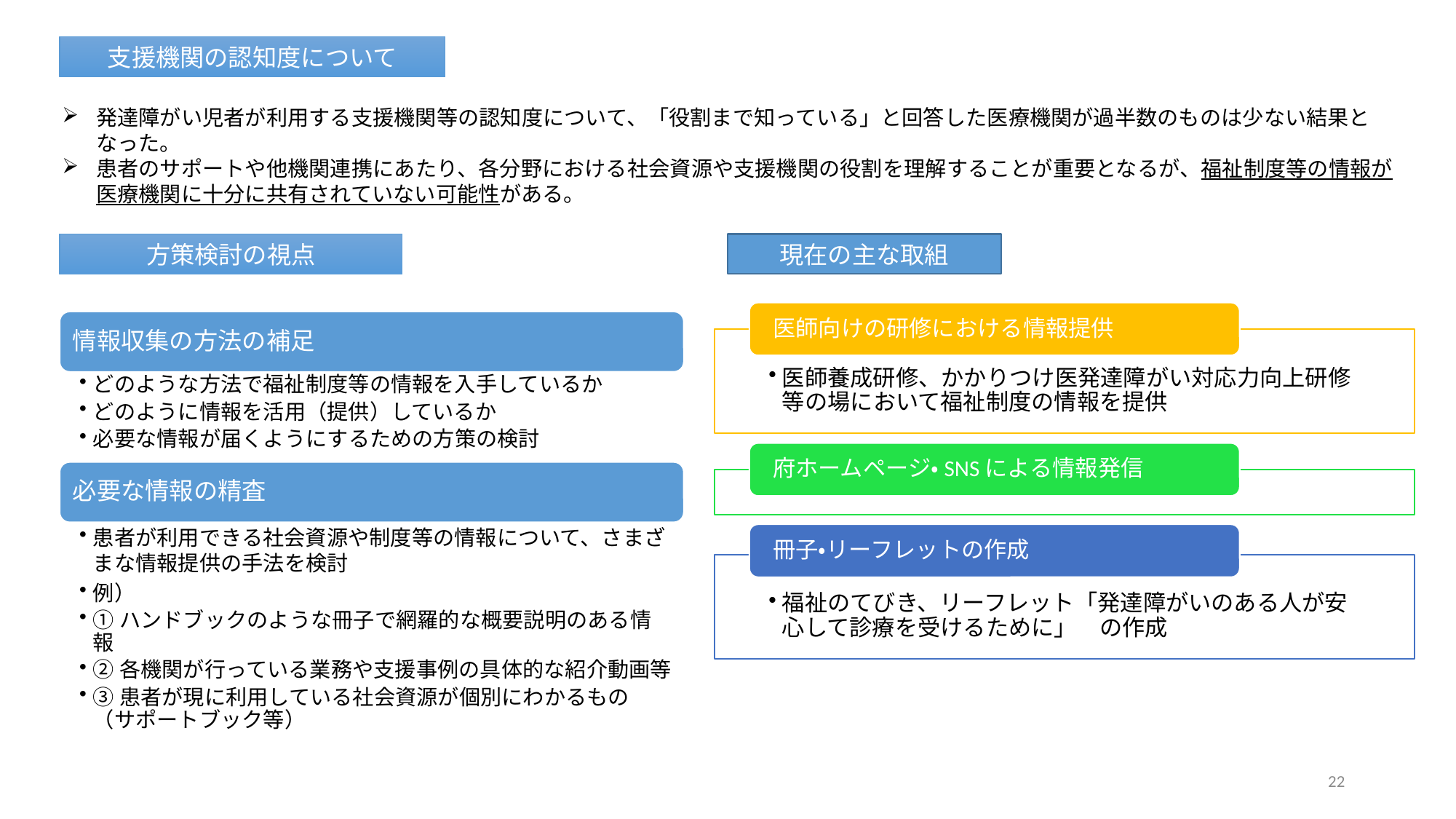

支援機関の認知度について
発達障がい児者が利用する支援機関等の認知度について、「役割まで知っている」と回答した医療機関が過半数のものは少ない結果となった。
患者のサポートや他機関連携にあたり、各分野における社会資源や支援機関の役割を理解することが重要となるが、福祉制度等の情報が医療機関に十分に共有されていない可能性がある。
方策検討の視点
現在の主な取組
医師養成研修、かかりつけ医発達障がい対応力向上研修等の場において福祉制度の情報を提供
医師向けの研修における情報提供
府ホームページ・SNSによる情報発信
福祉のてびき、リーフレット「発達障がいのある人が安心して診療を受けるために」　の作成
冊子・リーフレットの作成
情報収集の方法の補足
どのような方法で福祉制度等の情報を入手しているか
どのように情報を活用（提供）しているか
必要な情報が届くようにするための方策の検討
必要な情報の精査
患者が利用できる社会資源や制度等の情報について、さまざまな情報提供の手法を検討
例）
①ハンドブックのような冊子で網羅的な概要説明のある情報
②各機関が行っている業務や支援事例の具体的な紹介動画等
③患者が現に利用している社会資源が個別にわかるもの（サポートブック等）
22